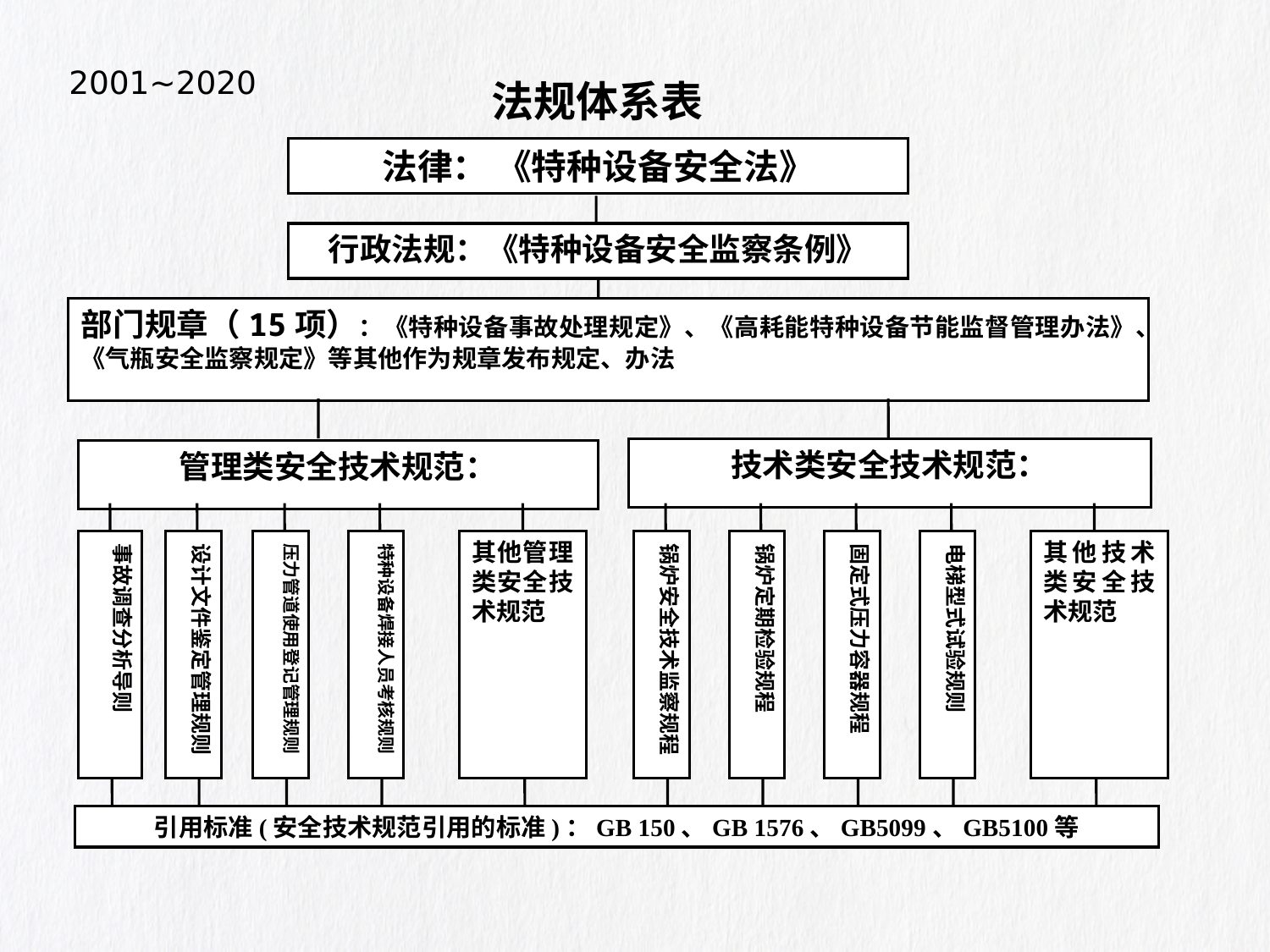

2001~2020
法规体系表
法律： 《特种设备安全法》

行政法规：《特种设备安全监察条例》

部门规章（15项）：《特种设备事故处理规定》、《高耗能特种设备节能监督管理办法》、《气瓶安全监察规定》等其他作为规章发布规定、办法

技术类安全技术规范：
管理类安全技术规范：

事故调查分析导则
设计文件鉴定管理规则
压力管道使用登记管理规则
特种设备焊接人员考核规则
其他管理类安全技术规范
锅炉安全技术监察规程
锅炉定期检验规程
固定式压力容器规程
电梯型式试验规则
其他技术类安全技术规范

引用标准(安全技术规范引用的标准)：GB 150、GB 1576、GB5099、GB5100等